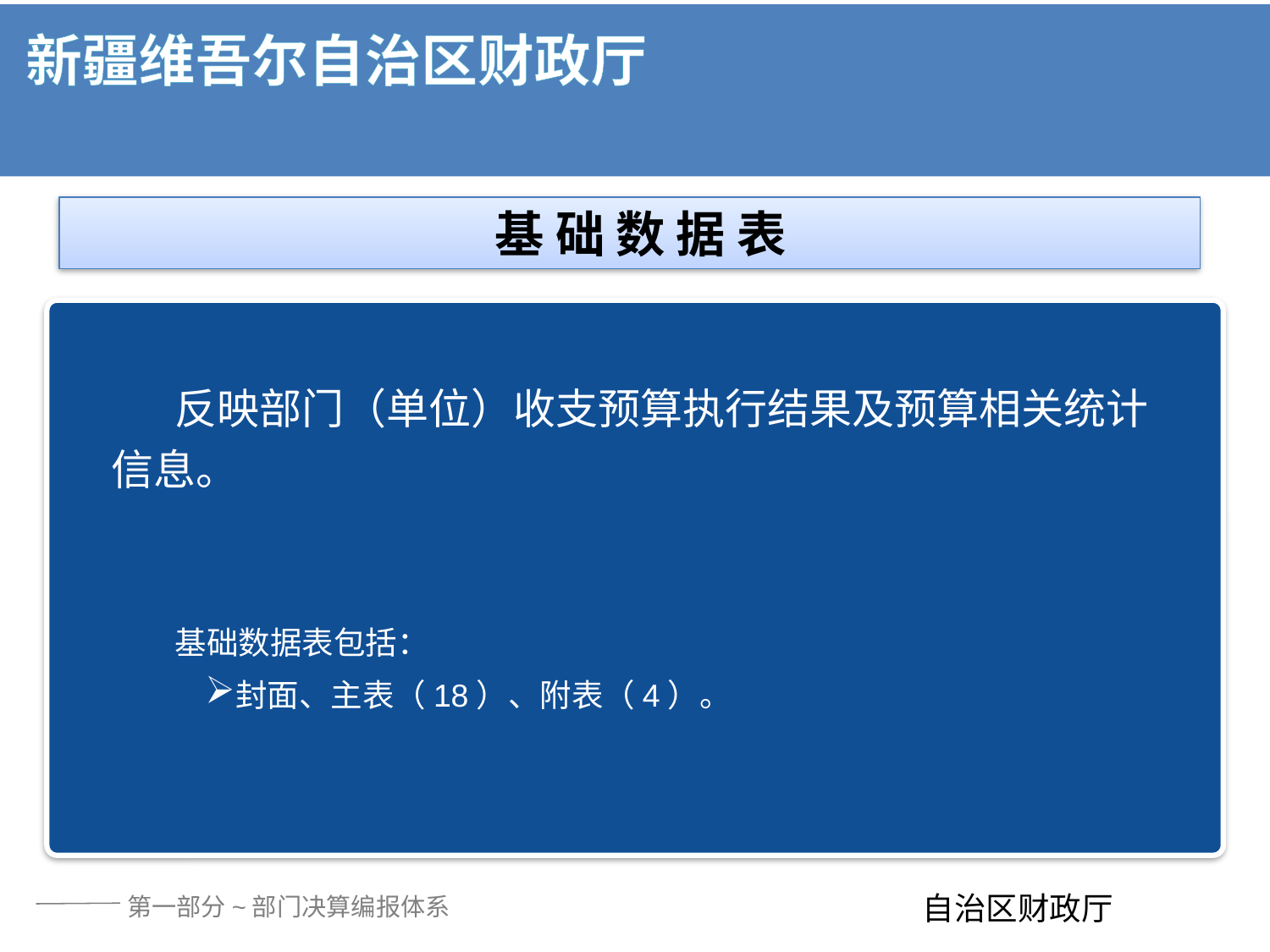

基础数据表
  基 础 数 据 表

反映部门（单位）收支预算执行结果及预算相关统计信息。

基础数据表包括：
封面、主表（18）、附表（4）。
第一部分~部门决算编报体系
10